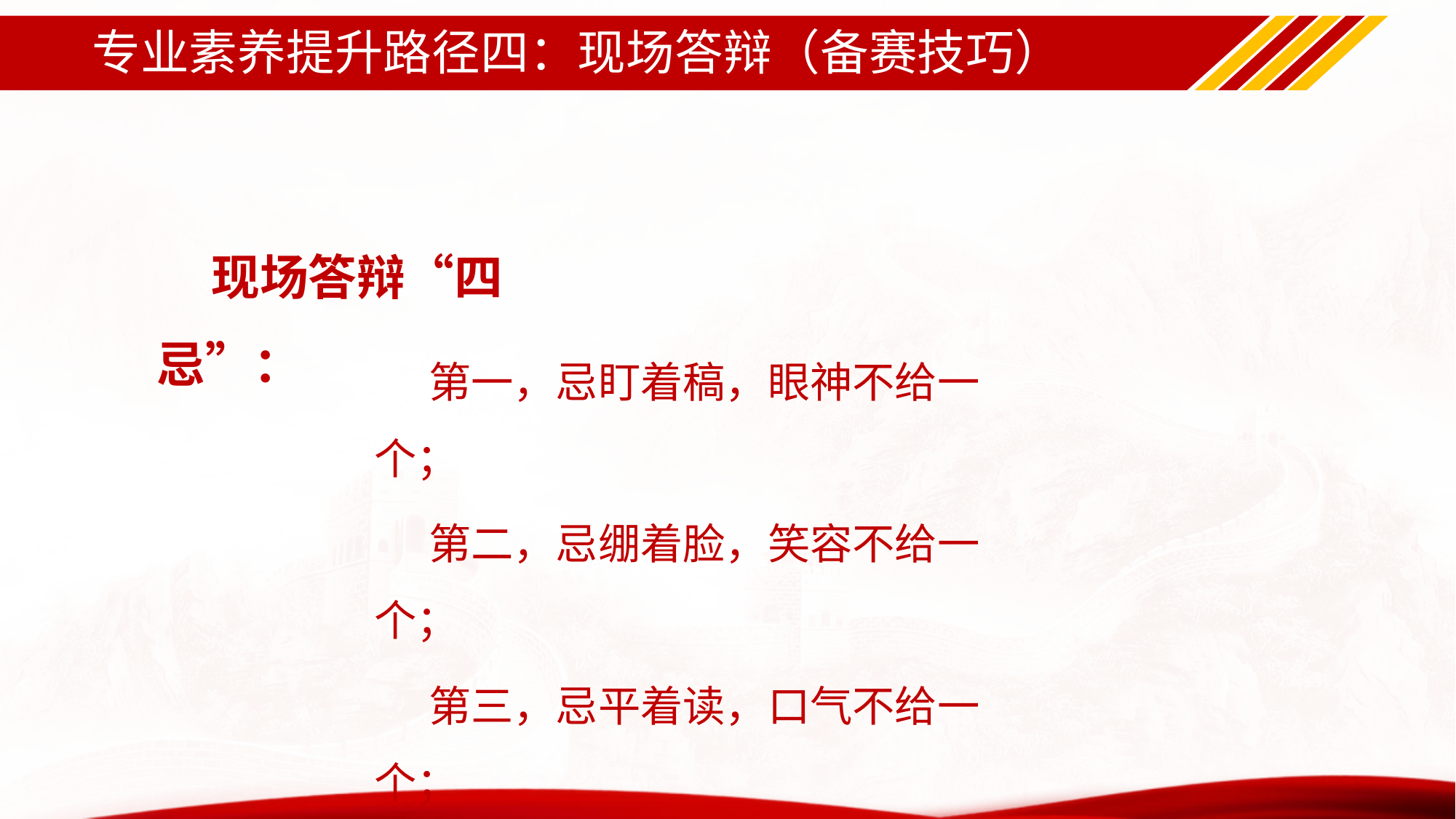

# 专业素养提升路径四：现场答辩（备赛技巧）
现场答辩“四忌”：
第一，忌盯着稿，眼神不给一个；
第二，忌绷着脸，笑容不给一个；
第三，忌平着读，口气不给一个；
第四，忌套着讲，感情不给一个。